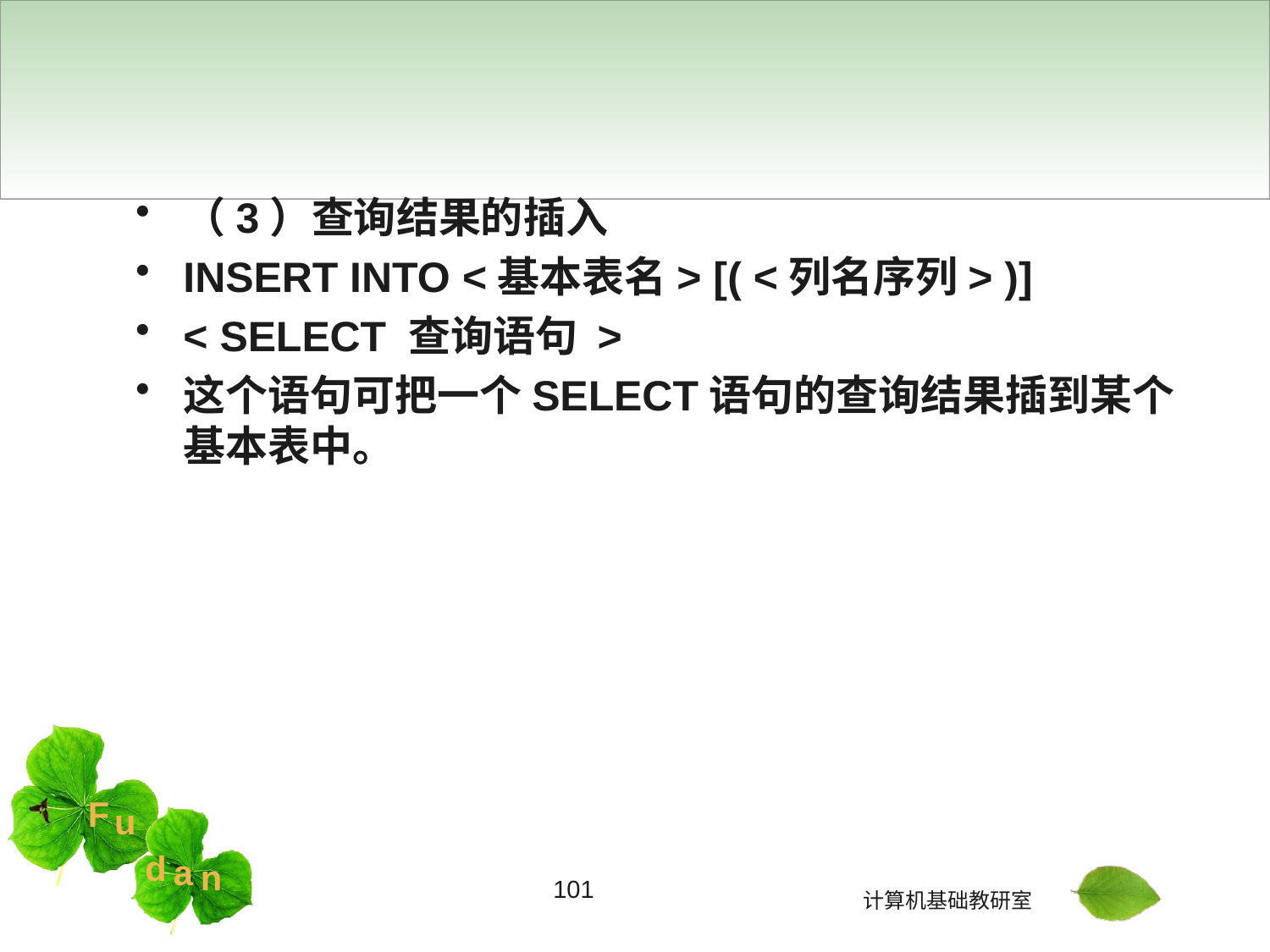

#
（3）查询结果的插入
INSERT INTO <基本表名> [( <列名序列> )]
< SELECT 查询语句 >
这个语句可把一个SELECT语句的查询结果插到某个基本表中。

101